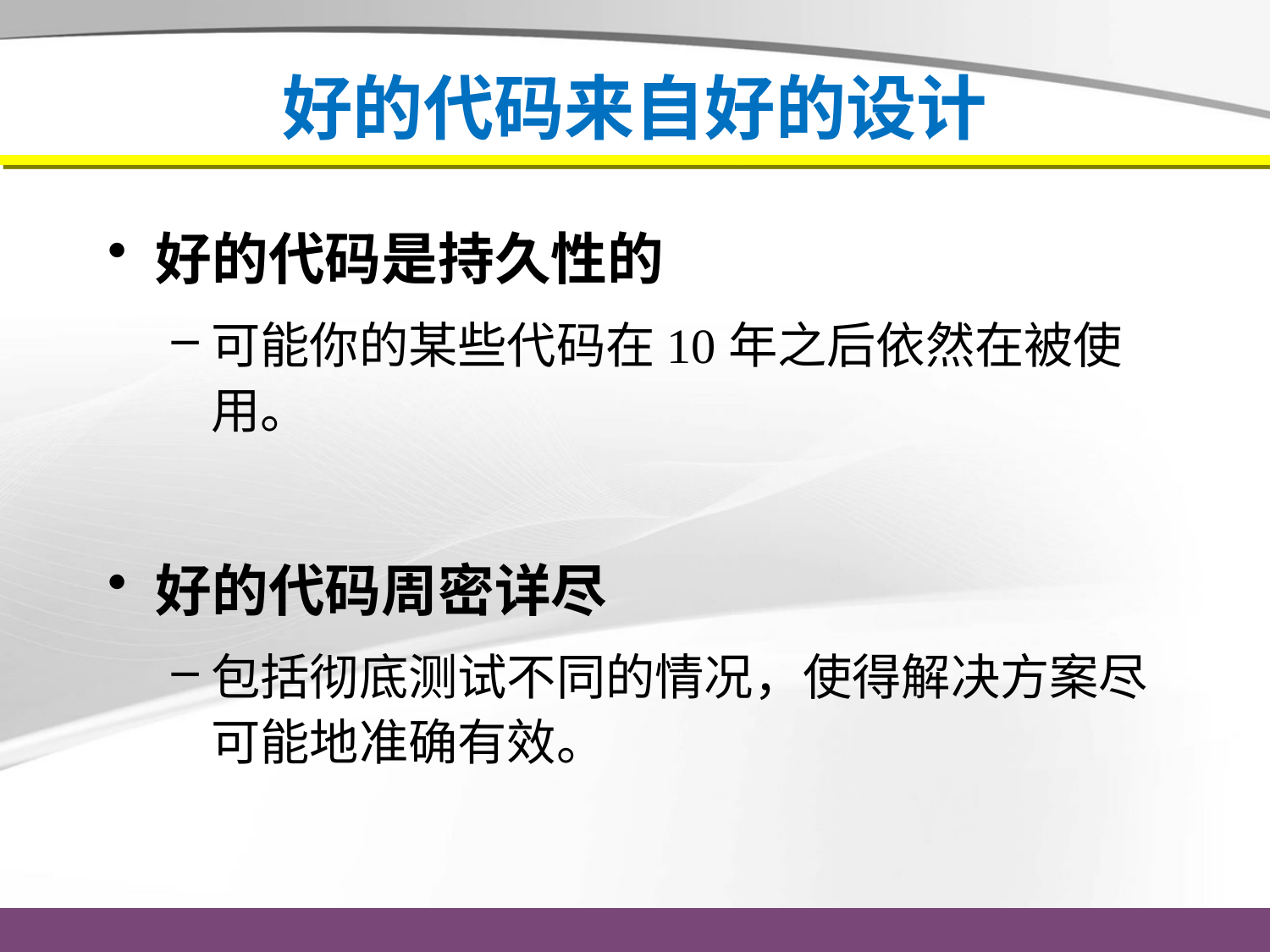

# 好的代码来自好的设计
好的代码是持久性的
可能你的某些代码在10年之后依然在被使用。

好的代码周密详尽
包括彻底测试不同的情况，使得解决方案尽可能地准确有效。